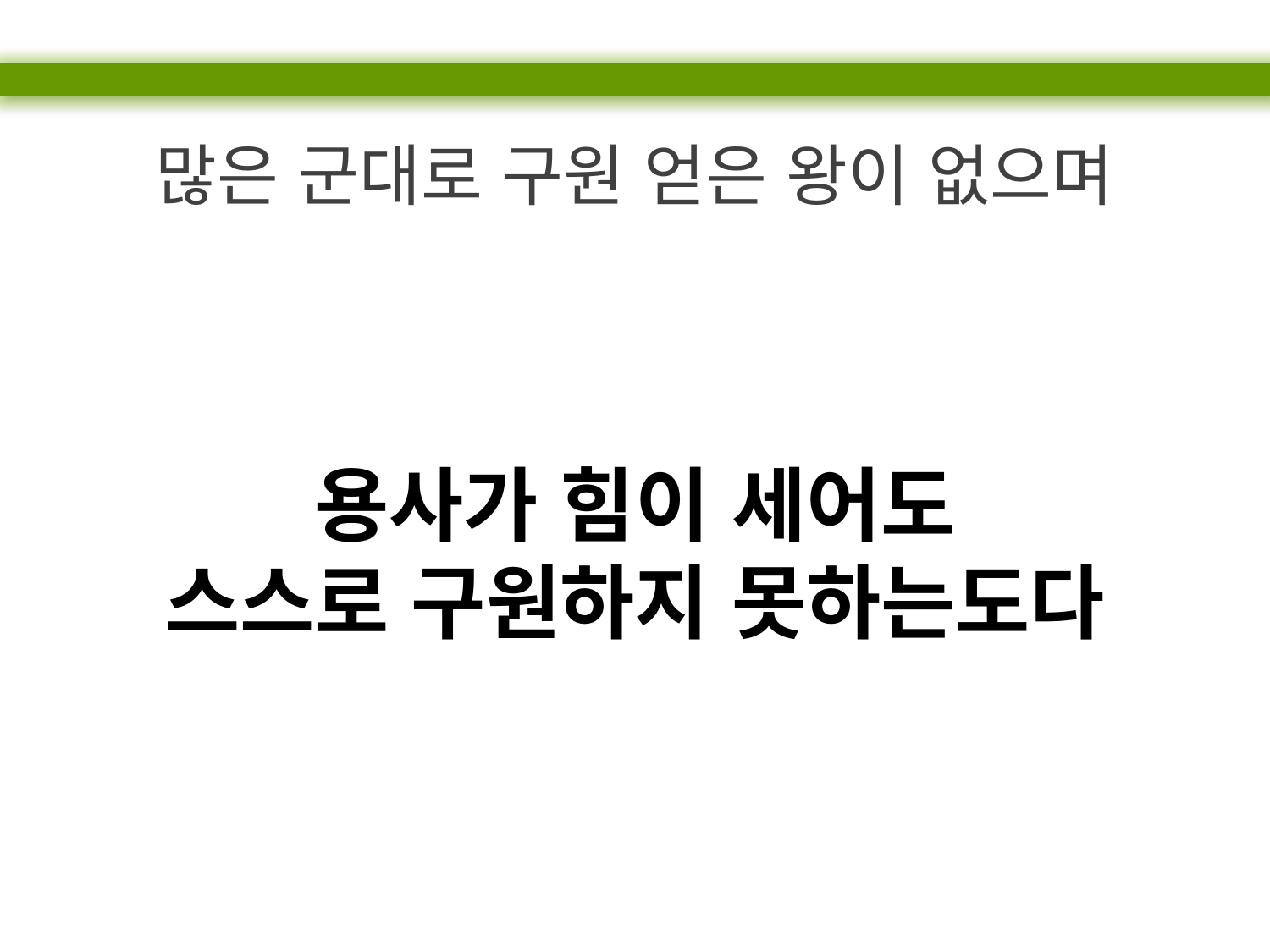

많은 군대로 구원 얻은 왕이 없으며
용사가 힘이 세어도
스스로 구원하지 못하는도다